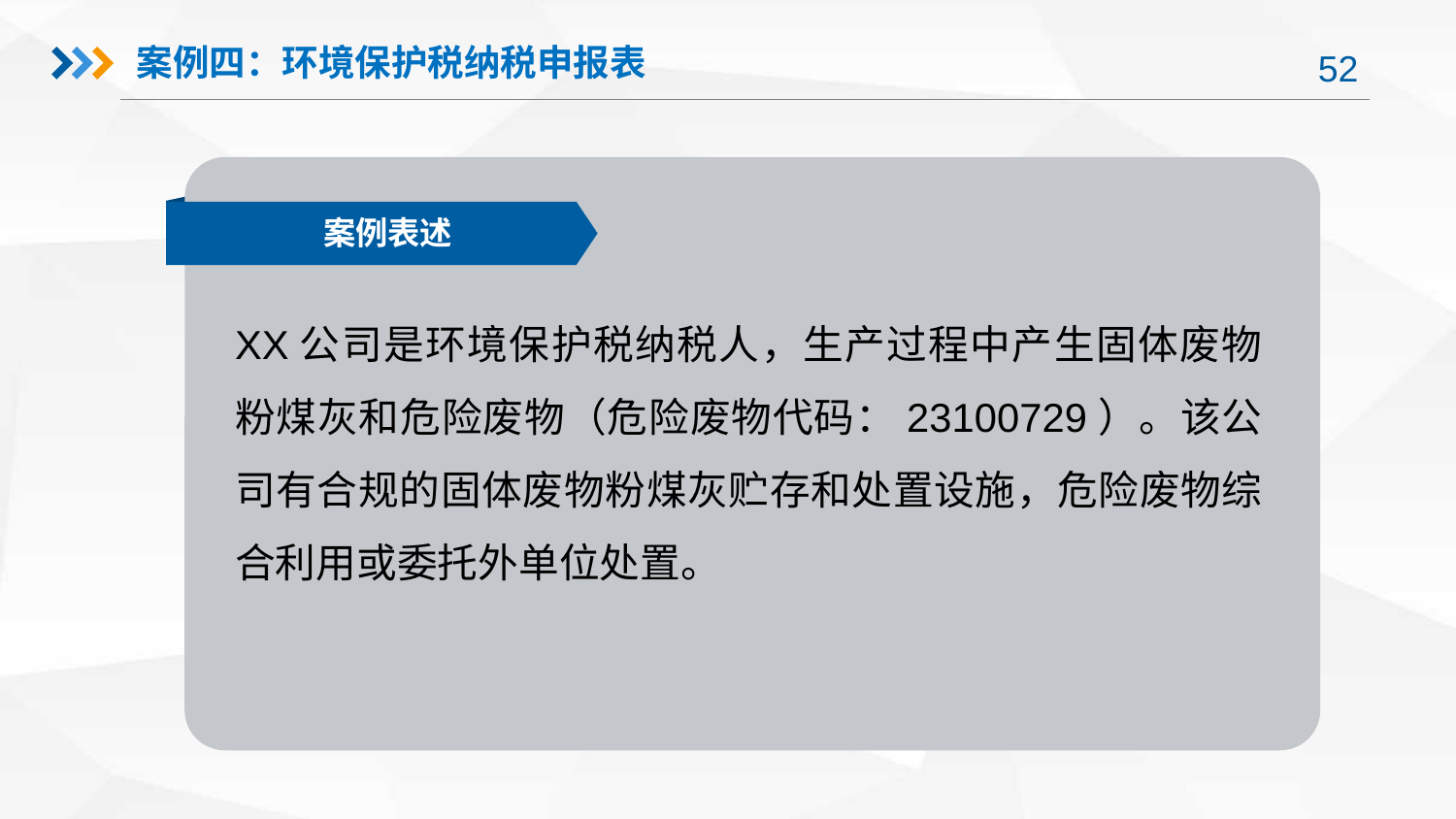

案例四：环境保护税纳税申报表

案例表述
XX公司是环境保护税纳税人，生产过程中产生固体废物粉煤灰和危险废物（危险废物代码：23100729）。该公司有合规的固体废物粉煤灰贮存和处置设施，危险废物综合利用或委托外单位处置。